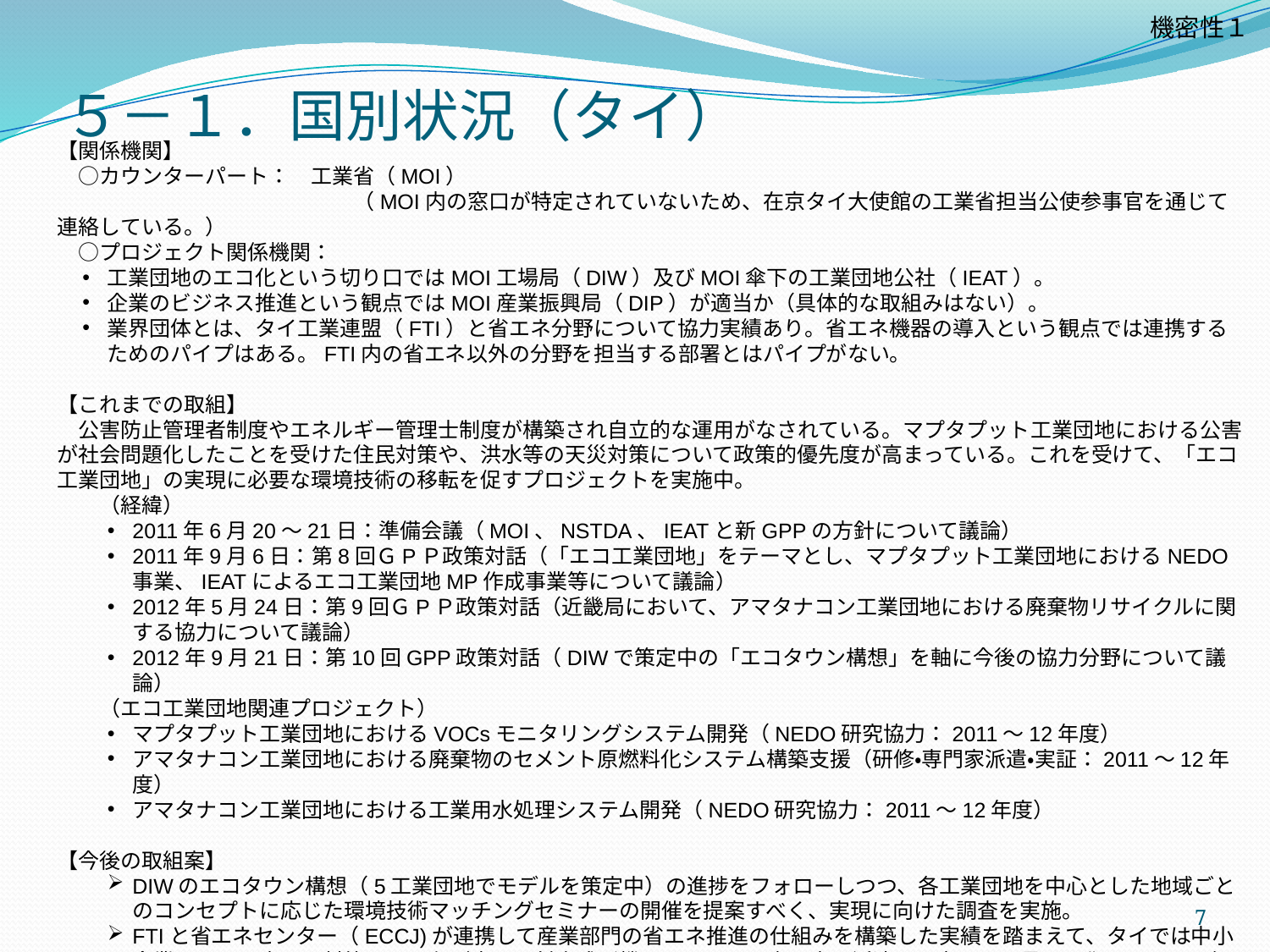

# ５－１．国別状況（タイ）
【関係機関】
　○カウンターパート：　工業省（MOI）
　　　　　　　　　　　　　　（MOI内の窓口が特定されていないため、在京タイ大使館の工業省担当公使参事官を通じて連絡している。）
　○プロジェクト関係機関：
工業団地のエコ化という切り口ではMOI工場局（DIW）及びMOI傘下の工業団地公社（IEAT）。
企業のビジネス推進という観点ではMOI産業振興局（DIP）が適当か（具体的な取組みはない）。
業界団体とは、タイ工業連盟（FTI）と省エネ分野について協力実績あり。省エネ機器の導入という観点では連携するためのパイプはある。FTI内の省エネ以外の分野を担当する部署とはパイプがない。

【これまでの取組】
　公害防止管理者制度やエネルギー管理士制度が構築され自立的な運用がなされている。マプタプット工業団地における公害が社会問題化したことを受けた住民対策や、洪水等の天災対策について政策的優先度が高まっている。これを受けて、「エコ工業団地」の実現に必要な環境技術の移転を促すプロジェクトを実施中。
　　（経緯）
2011年6月20～21日：準備会議（MOI、NSTDA、IEATと新GPPの方針について議論）
2011年9月6日：第8回ＧPＰ政策対話（「エコ工業団地」をテーマとし、マプタプット工業団地におけるNEDO事業、IEATによるエコ工業団地MP作成事業等について議論）
2012年5月24日：第9回ＧPＰ政策対話（近畿局において、アマタナコン工業団地における廃棄物リサイクルに関する協力について議論）
2012年9月21日：第10回GPP政策対話（DIWで策定中の「エコタウン構想」を軸に今後の協力分野について議論）
　　（エコ工業団地関連プロジェクト）
マプタプット工業団地におけるVOCsモニタリングシステム開発（NEDO研究協力：2011～12年度）
アマタナコン工業団地における廃棄物のセメント原燃料化システム構築支援（研修・専門家派遣・実証：2011～12年度）
アマタナコン工業団地における工業用水処理システム開発（NEDO研究協力：2011～12年度）

【今後の取組案】
DIWのエコタウン構想（5工業団地でモデルを策定中）の進捗をフォローしつつ、各工業団地を中心とした地域ごとのコンセプトに応じた環境技術マッチングセミナーの開催を提案すべく、実現に向けた調査を実施。
FTIと省エネセンター（ECCJ)が連携して産業部門の省エネ推進の仕組みを構築した実績を踏まえて、タイでは中小企業における省エネ対策への関心が高い。射出成形機メーカーから専門家を派遣して省エネを見える化したところ好評を博したので、分野別の省エネ機器のビジネスマッチングを進められる可能性あり（世界省エネルギー等ビジネス推進協議会の活動との重複もあり得るので省新部国際室と情報交換必要）。
7